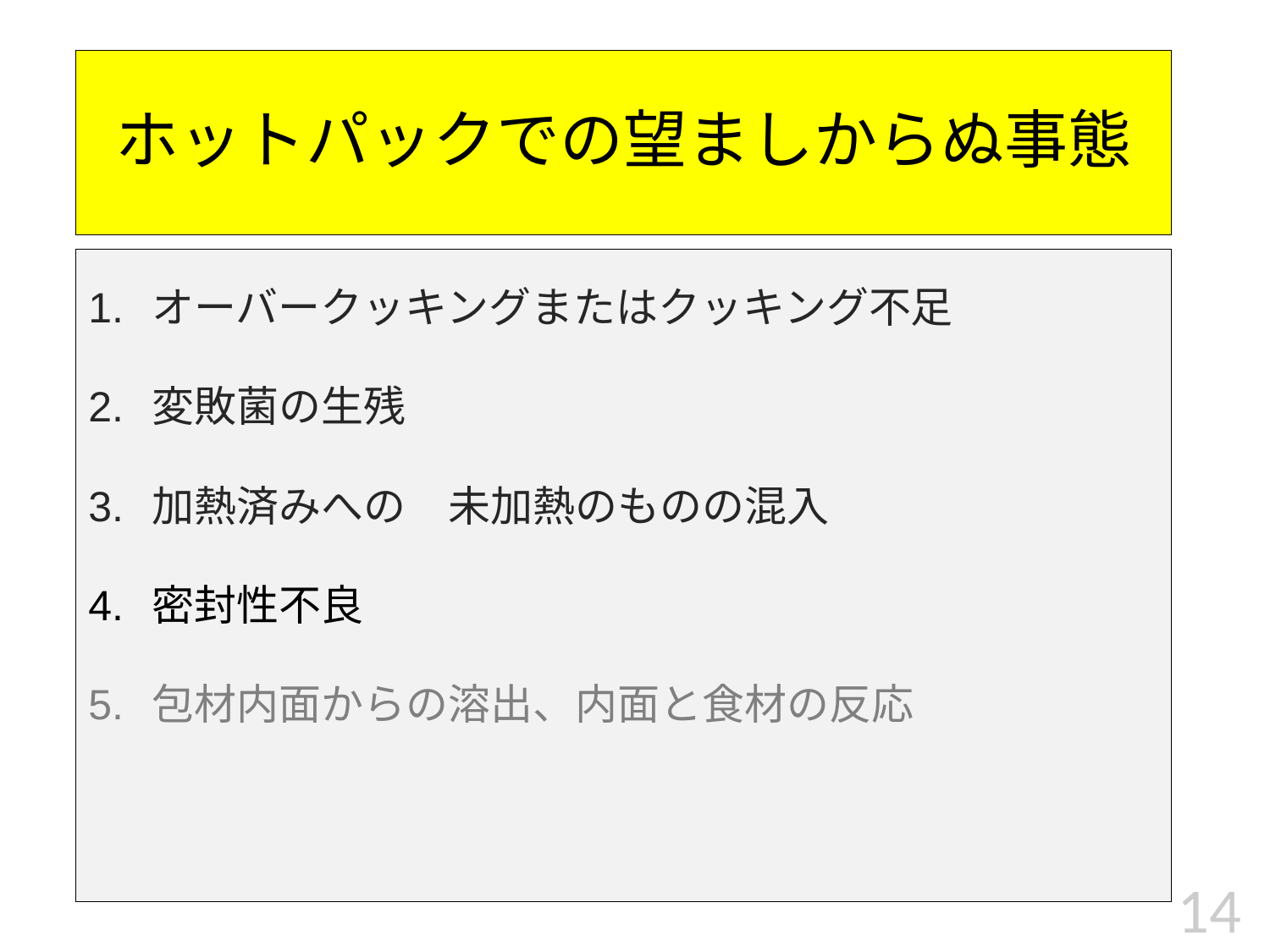

ホットパックでの望ましからぬ事態
オーバークッキングまたはクッキング不足
変敗菌の生残
加熱済みへの　未加熱のものの混入
密封性不良
包材内面からの溶出、内面と食材の反応

14